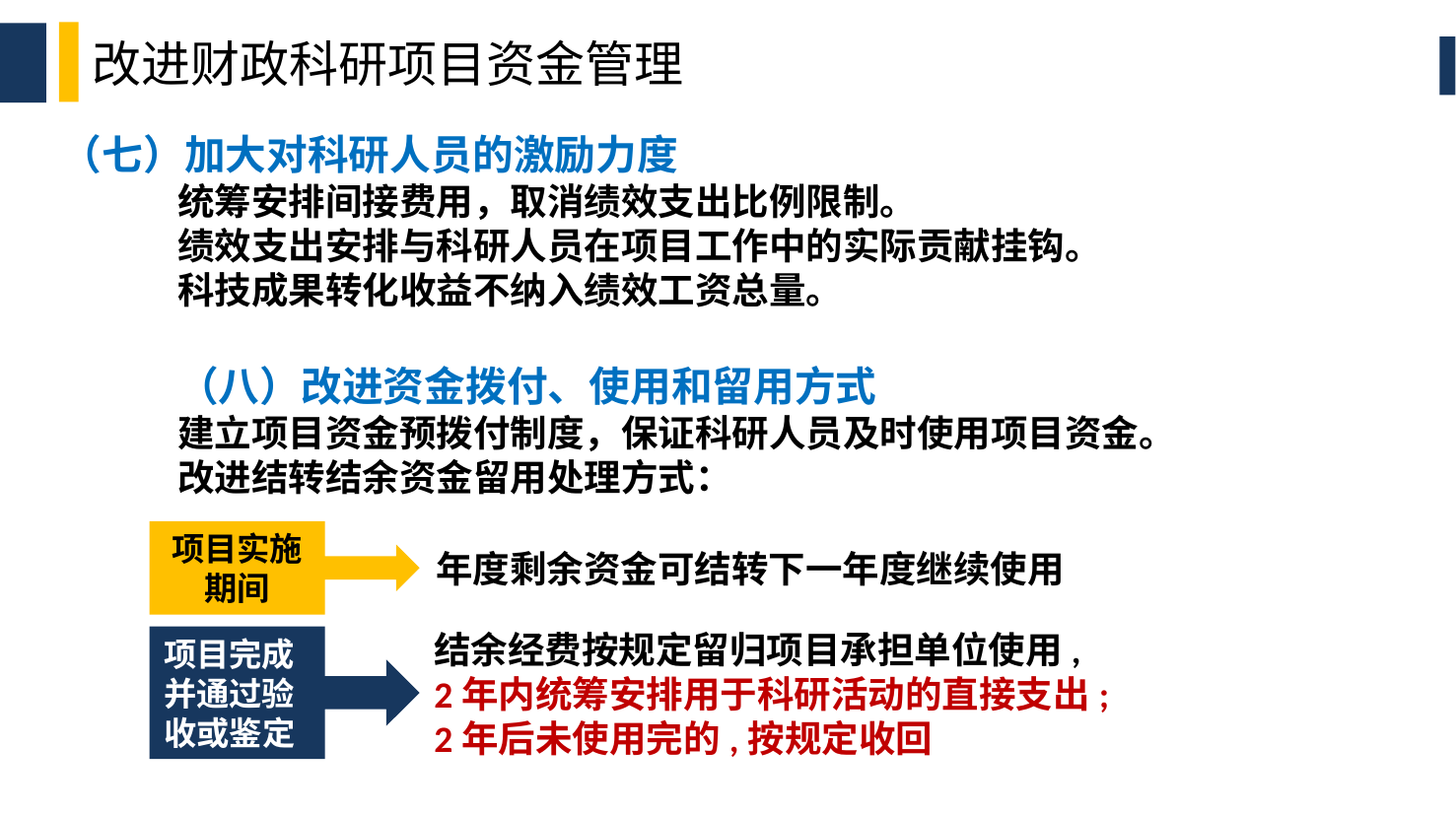

改进财政科研项目资金管理

（七）加大对科研人员的激励力度
统筹安排间接费用，取消绩效支出比例限制。
绩效支出安排与科研人员在项目工作中的实际贡献挂钩。
科技成果转化收益不纳入绩效工资总量。

（八）改进资金拨付、使用和留用方式
建立项目资金预拨付制度，保证科研人员及时使用项目资金。
改进结转结余资金留用处理方式：
项目实施期间
年度剩余资金可结转下一年度继续使用
结余经费按规定留归项目承担单位使用,
2年内统筹安排用于科研活动的直接支出;
2年后未使用完的,按规定收回
项目完成并通过验收或鉴定